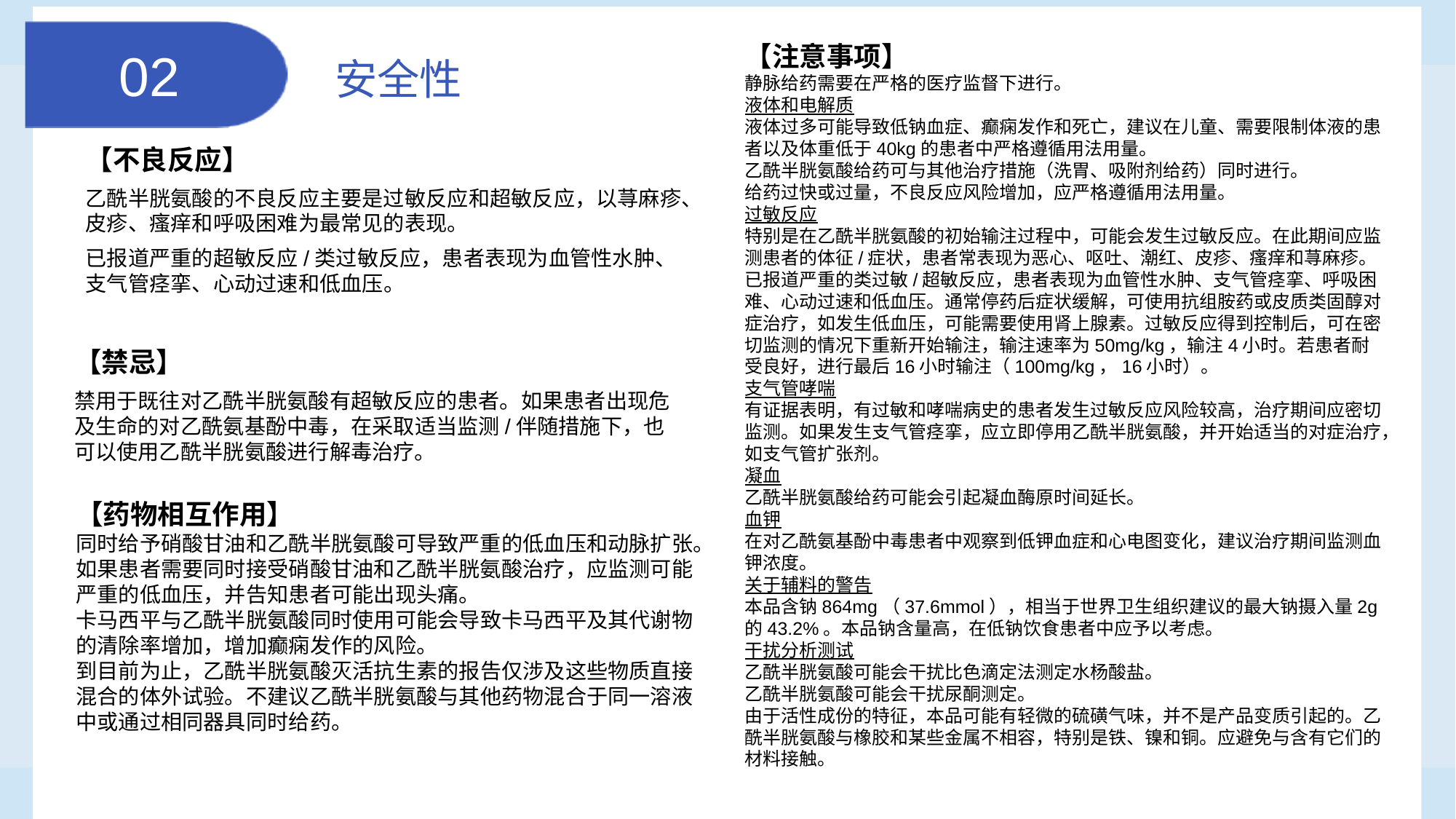

【注意事项】
静脉给药需要在严格的医疗监督下进行。
液体和电解质
液体过多可能导致低钠血症、癫痫发作和死亡，建议在儿童、需要限制体液的患者以及体重低于40kg的患者中严格遵循用法用量。
乙酰半胱氨酸给药可与其他治疗措施（洗胃、吸附剂给药）同时进行。
给药过快或过量，不良反应风险增加，应严格遵循用法用量。
过敏反应
特别是在乙酰半胱氨酸的初始输注过程中，可能会发生过敏反应。在此期间应监测患者的体征/症状，患者常表现为恶心、呕吐、潮红、皮疹、瘙痒和荨麻疹。已报道严重的类过敏/超敏反应，患者表现为血管性水肿、支气管痉挛、呼吸困难、心动过速和低血压。通常停药后症状缓解，可使用抗组胺药或皮质类固醇对症治疗，如发生低血压，可能需要使用肾上腺素。过敏反应得到控制后，可在密切监测的情况下重新开始输注，输注速率为50mg/kg，输注4小时。若患者耐受良好，进行最后16小时输注（100mg/kg，16小时）。
支气管哮喘
有证据表明，有过敏和哮喘病史的患者发生过敏反应风险较高，治疗期间应密切监测。如果发生支气管痉挛，应立即停用乙酰半胱氨酸，并开始适当的对症治疗，如支气管扩张剂。
凝血
乙酰半胱氨酸给药可能会引起凝血酶原时间延长。
血钾
在对乙酰氨基酚中毒患者中观察到低钾血症和心电图变化，建议治疗期间监测血钾浓度。
关于辅料的警告
本品含钠864mg（37.6mmol），相当于世界卫生组织建议的最大钠摄入量2g的43.2%。本品钠含量高，在低钠饮食患者中应予以考虑。
干扰分析测试
乙酰半胱氨酸可能会干扰比色滴定法测定水杨酸盐。
乙酰半胱氨酸可能会干扰尿酮测定。
由于活性成份的特征，本品可能有轻微的硫磺气味，并不是产品变质引起的。乙酰半胱氨酸与橡胶和某些金属不相容，特别是铁、镍和铜。应避免与含有它们的材料接触。

02
安全性

【不良反应】
乙酰半胱氨酸的不良反应主要是过敏反应和超敏反应，以荨麻疹、皮疹、瘙痒和呼吸困难为最常见的表现。
已报道严重的超敏反应/类过敏反应，患者表现为血管性水肿、支气管痉挛、心动过速和低血压。
【禁忌】
禁用于既往对乙酰半胱氨酸有超敏反应的患者。如果患者出现危及生命的对乙酰氨基酚中毒，在采取适当监测/伴随措施下，也可以使用乙酰半胱氨酸进行解毒治疗。
【药物相互作用】
同时给予硝酸甘油和乙酰半胱氨酸可导致严重的低血压和动脉扩张。如果患者需要同时接受硝酸甘油和乙酰半胱氨酸治疗，应监测可能严重的低血压，并告知患者可能出现头痛。
卡马西平与乙酰半胱氨酸同时使用可能会导致卡马西平及其代谢物的清除率增加，增加癫痫发作的风险。
到目前为止，乙酰半胱氨酸灭活抗生素的报告仅涉及这些物质直接混合的体外试验。不建议乙酰半胱氨酸与其他药物混合于同一溶液中或通过相同器具同时给药。